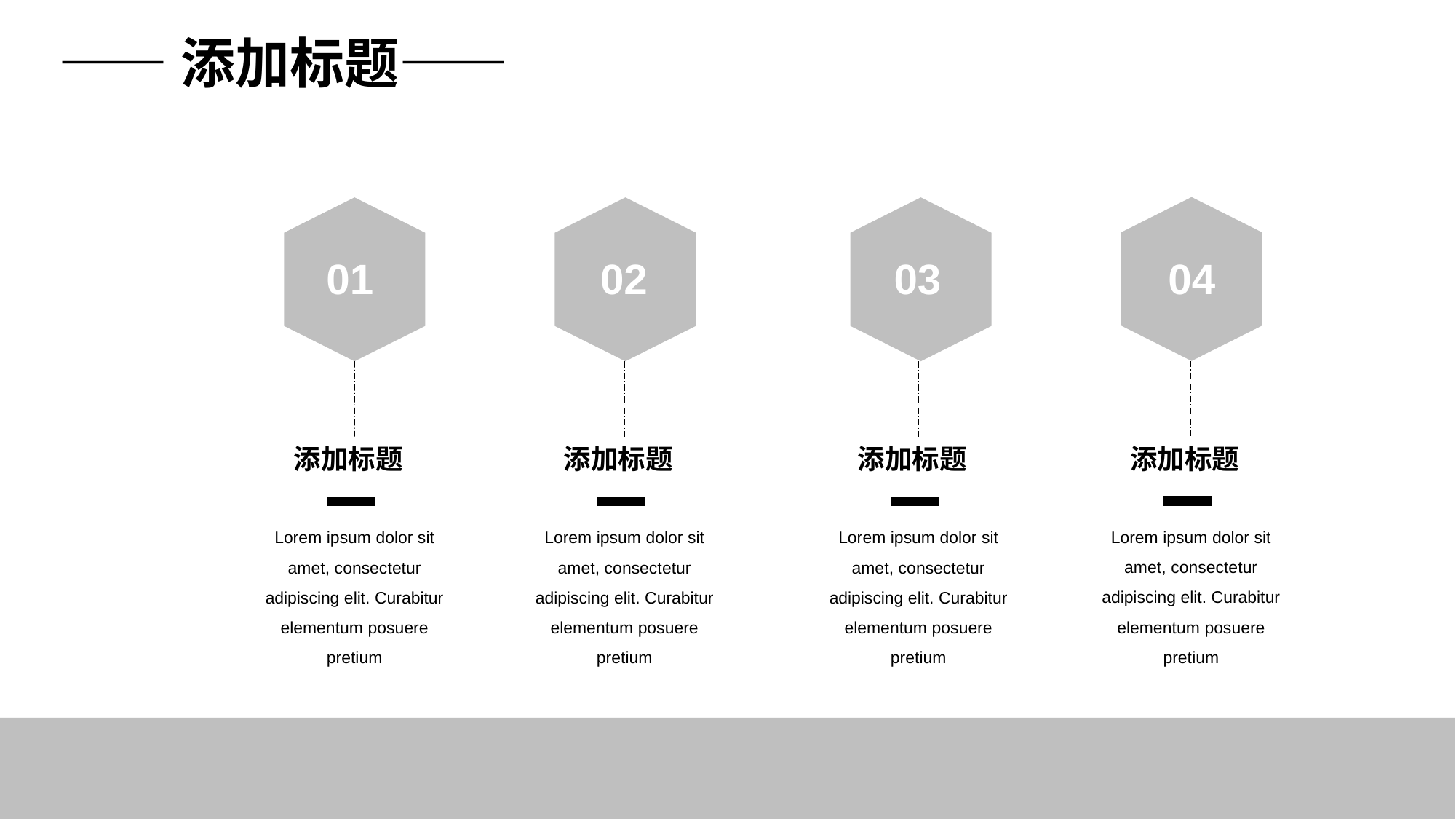

——添加标题——

04
03
02
01
添加标题
添加标题
添加标题
添加标题
Lorem ipsum dolor sit amet, consectetur adipiscing elit. Curabitur elementum posuere pretium
Lorem ipsum dolor sit amet, consectetur adipiscing elit. Curabitur elementum posuere pretium
Lorem ipsum dolor sit amet, consectetur adipiscing elit. Curabitur elementum posuere pretium
Lorem ipsum dolor sit amet, consectetur adipiscing elit. Curabitur elementum posuere pretium